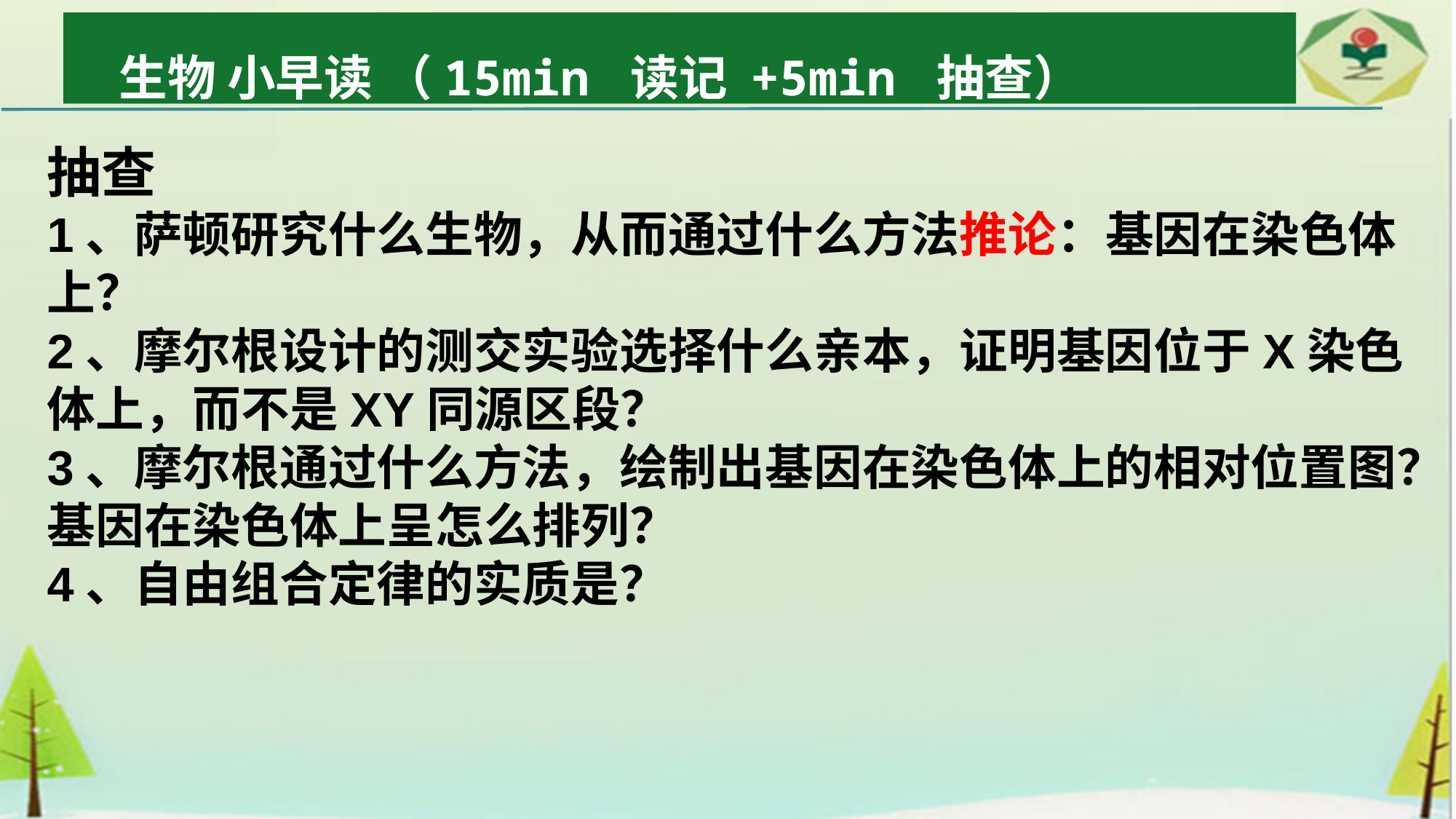

抽查
1、萨顿研究什么生物，从而通过什么方法推论：基因在染色体上？
2、摩尔根设计的测交实验选择什么亲本，证明基因位于X染色体上，而不是XY同源区段？
3、摩尔根通过什么方法，绘制出基因在染色体上的相对位置图？基因在染色体上呈怎么排列？
4、自由组合定律的实质是？